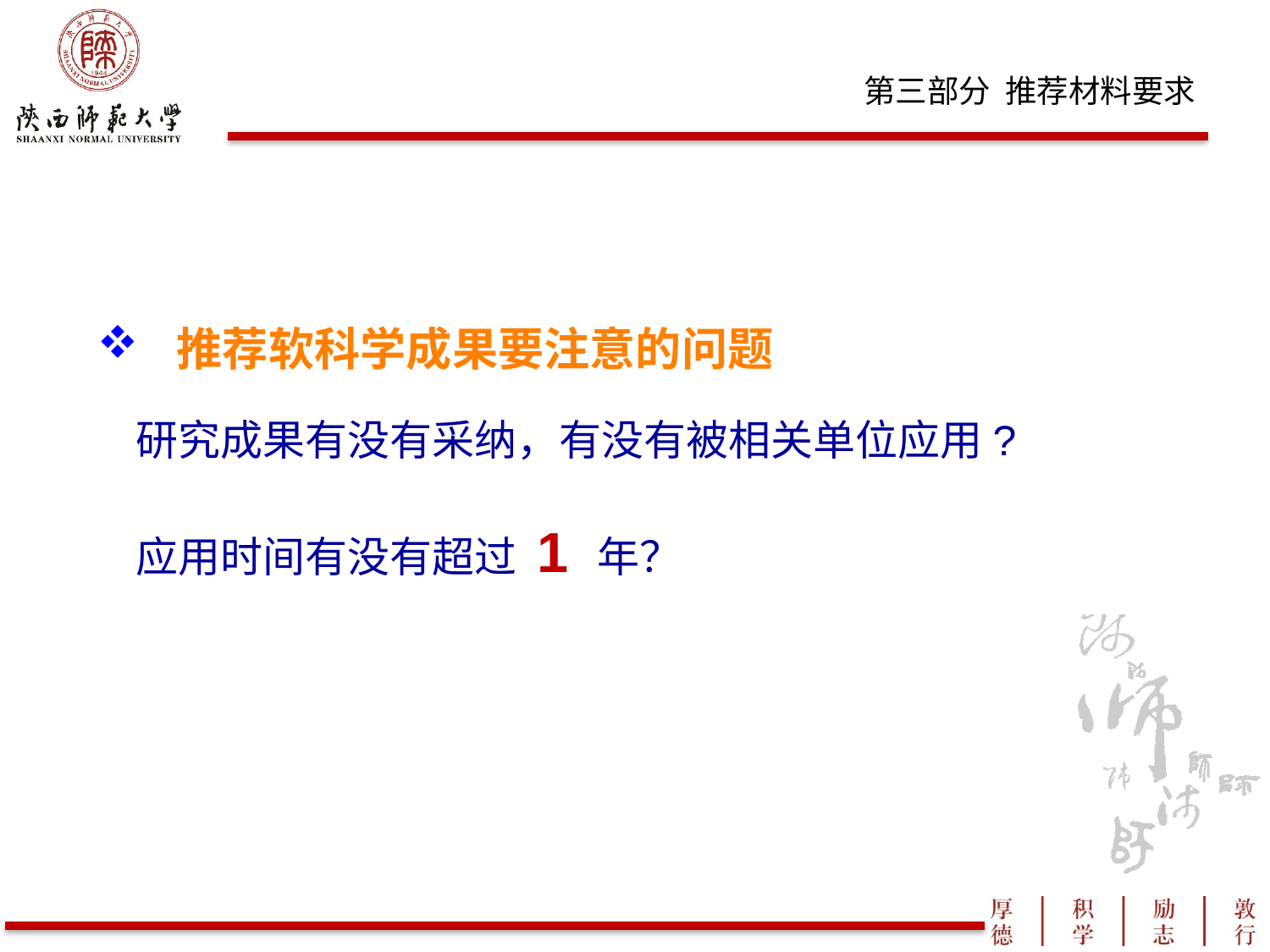

推荐软科学成果要注意的问题
   研究成果有没有采纳，有没有被相关单位应用?
   应用时间有没有超过 1 年？